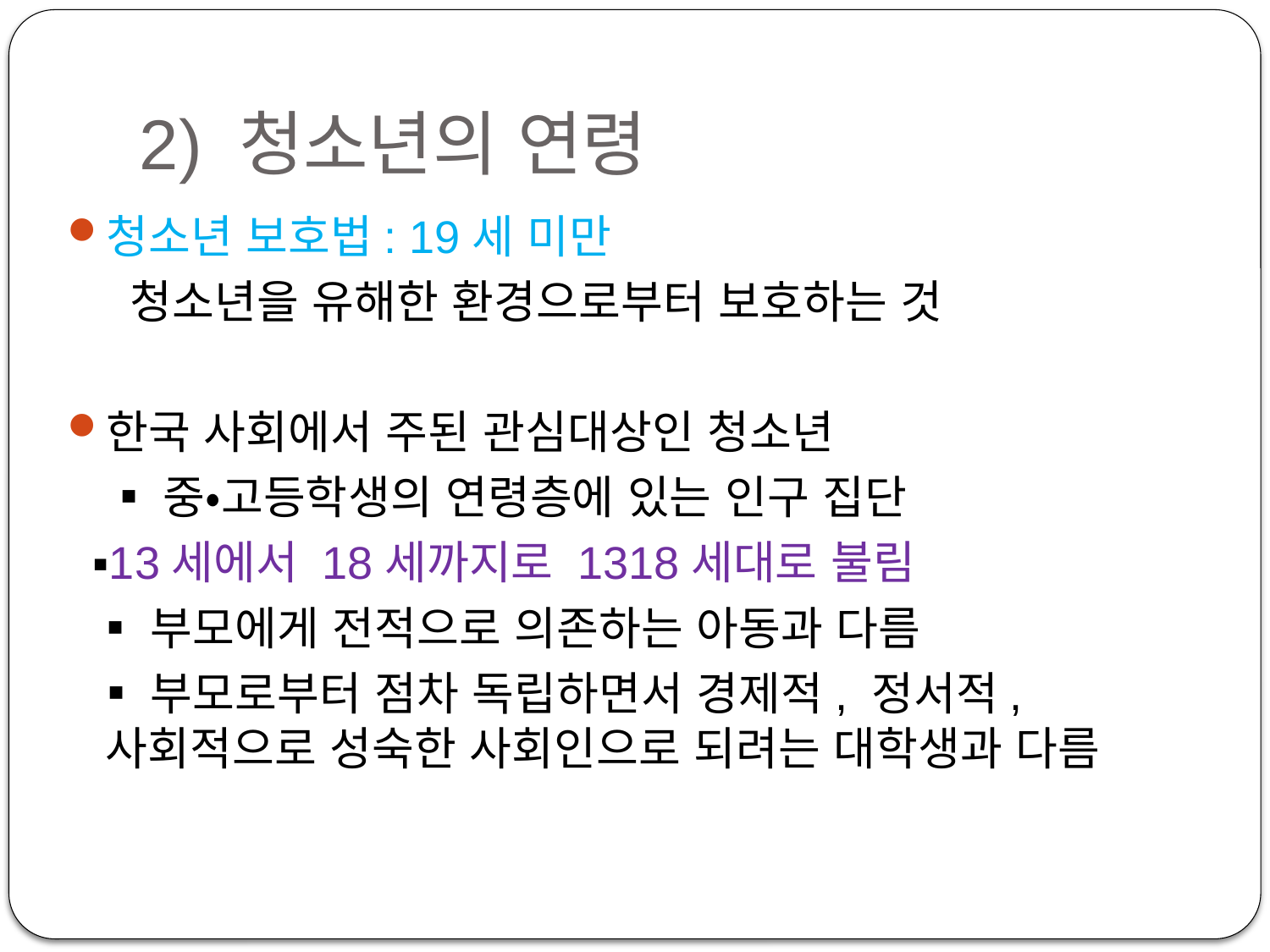

# 2) 청소년의 연령
청소년 보호법: 19세 미만
    청소년을 유해한 환경으로부터 보호하는 것

한국 사회에서 주된 관심대상인 청소년
   ▪중•고등학생의 연령층에 있는 인구 집단
  ▪13세에서 18세까지로 1318세대로 불림
  ▪부모에게 전적으로 의존하는 아동과 다름
  ▪부모로부터 점차 독립하면서 경제적, 정서적, 사회적으로 성숙한 사회인으로 되려는 대학생과 다름